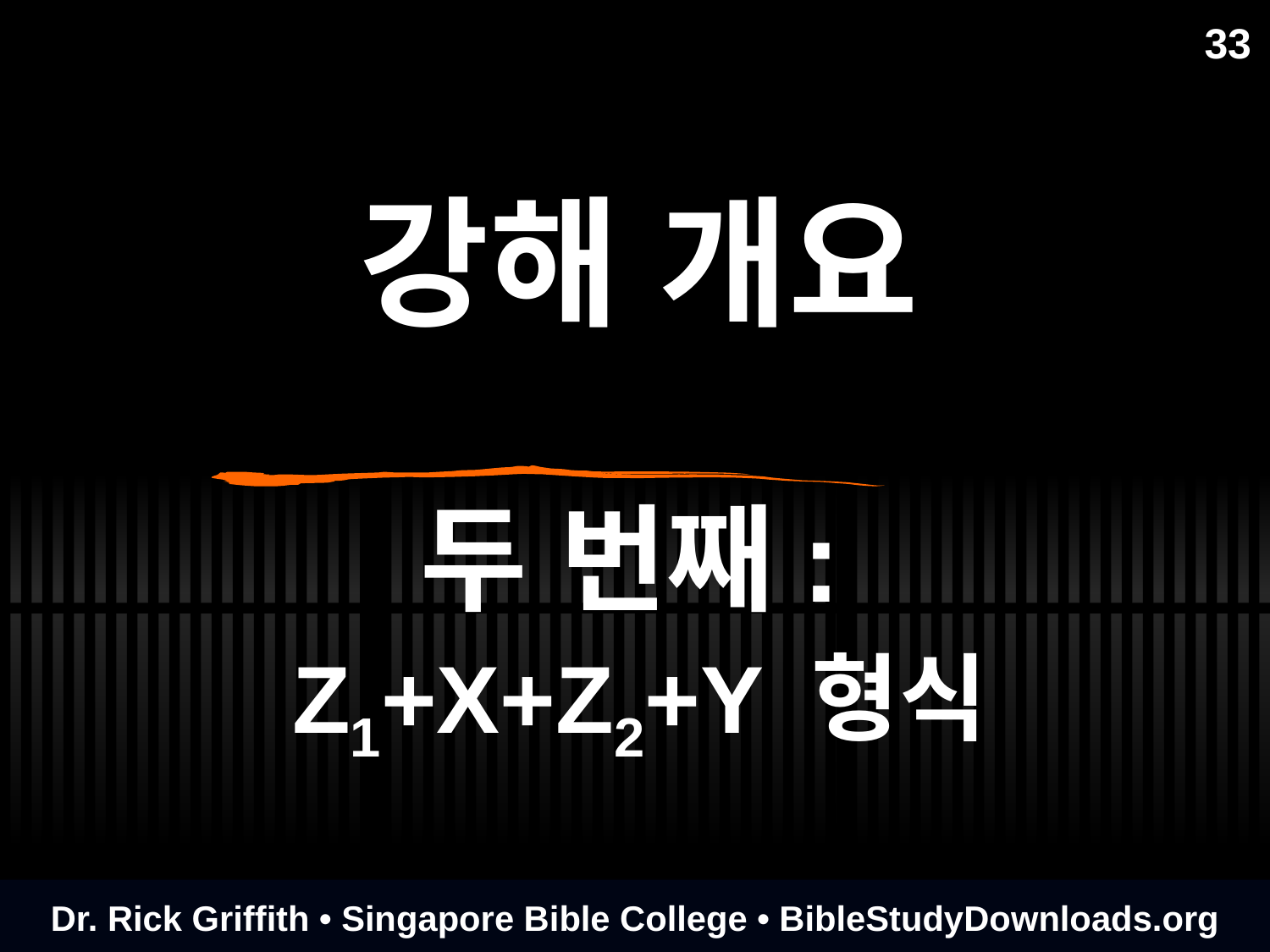

33
# 강해 개요
두 번째:
Z1+X+Z2+Y 형식
Dr. Rick Griffith • Singapore Bible College • BibleStudyDownloads.org